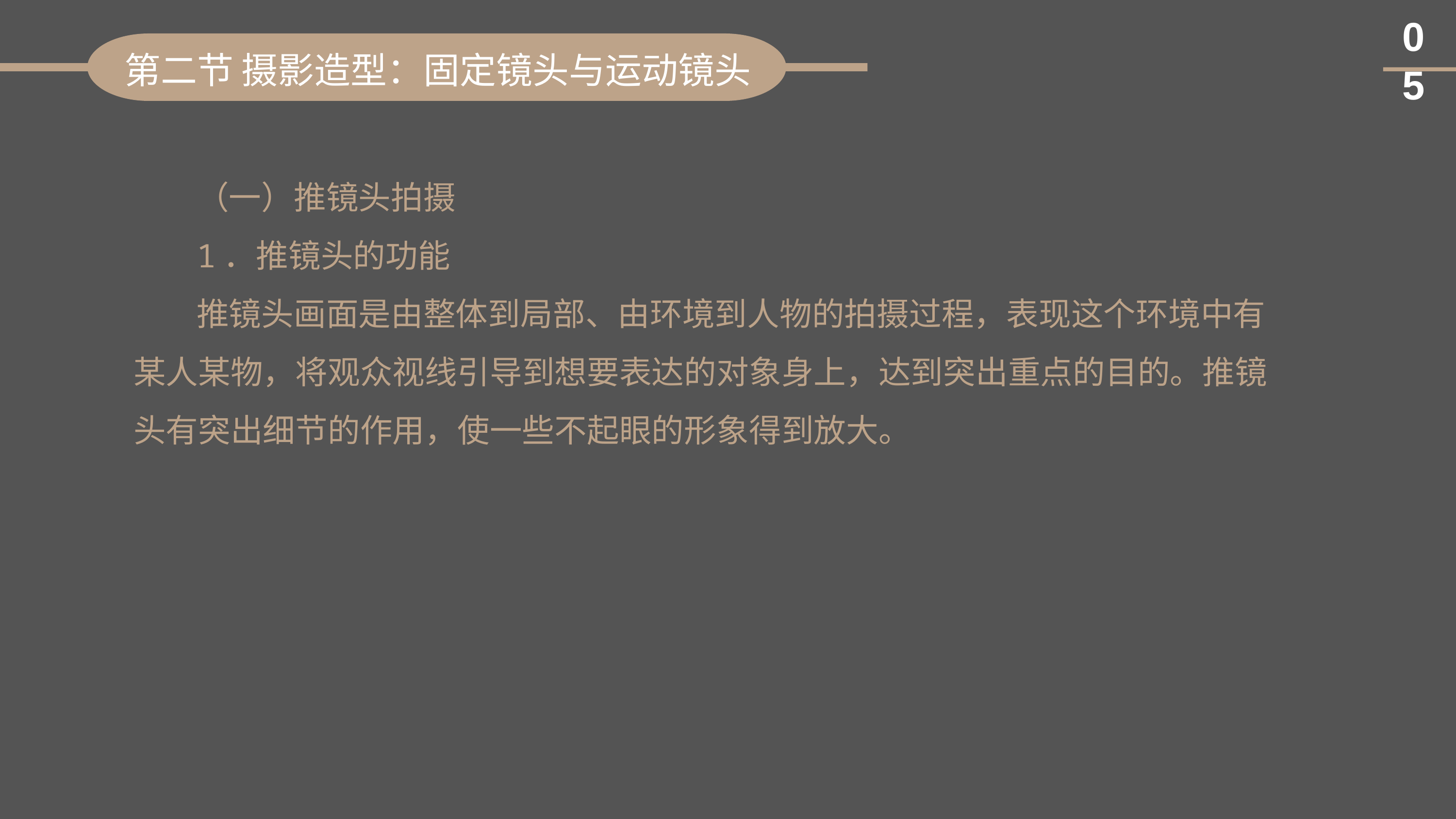

05

第二节 摄影造型：固定镜头与运动镜头

（一）推镜头拍摄
1．推镜头的功能
推镜头画面是由整体到局部、由环境到人物的拍摄过程，表现这个环境中有某人某物，将观众视线引导到想要表达的对象身上，达到突出重点的目的。推镜头有突出细节的作用，使一些不起眼的形象得到放大。